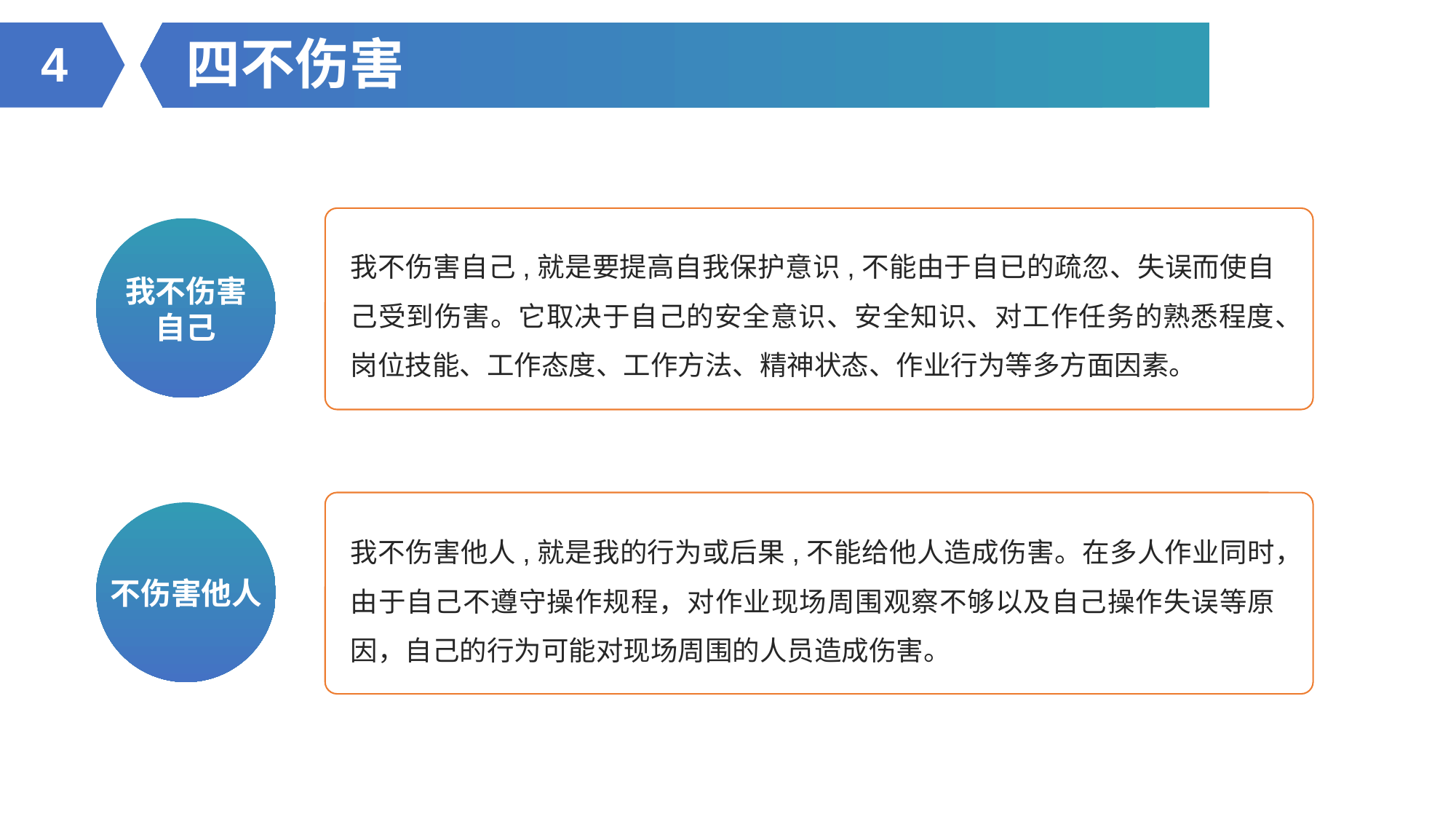

四不伤害
4

我不伤害自己,就是要提高自我保护意识,不能由于自已的疏忽、失误而使自己受到伤害。它取决于自己的安全意识、安全知识、对工作任务的熟悉程度、岗位技能、工作态度、工作方法、精神状态、作业行为等多方面因素。
我不伤害
自己

我不伤害他人,就是我的行为或后果,不能给他人造成伤害。在多人作业同时，由于自己不遵守操作规程，对作业现场周围观察不够以及自己操作失误等原因，自己的行为可能对现场周围的人员造成伤害。
不伤害他人